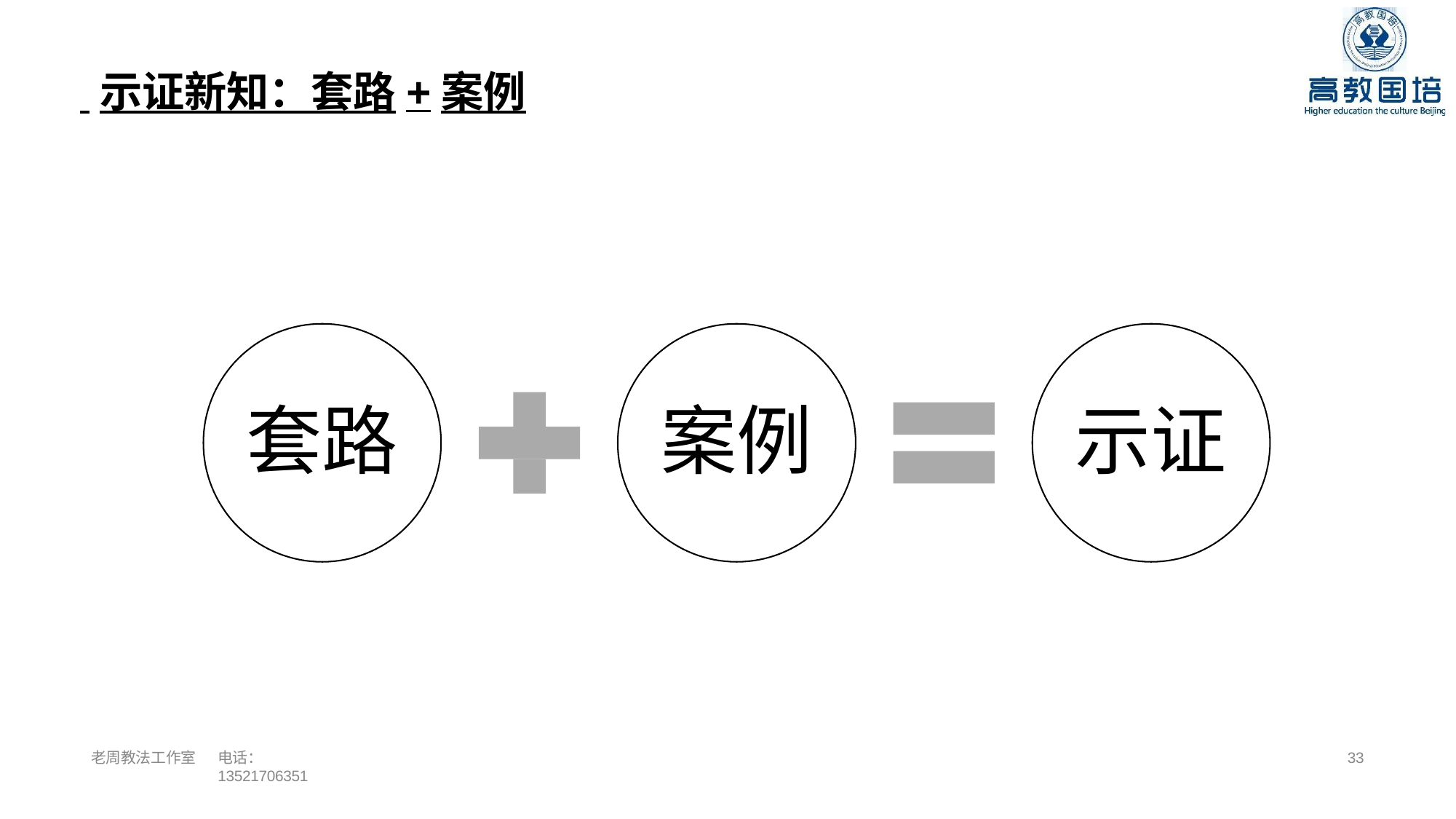

# 示证新知：套路+案例

套路
案例
示证

老周教法工作室
电话：13521706351
33